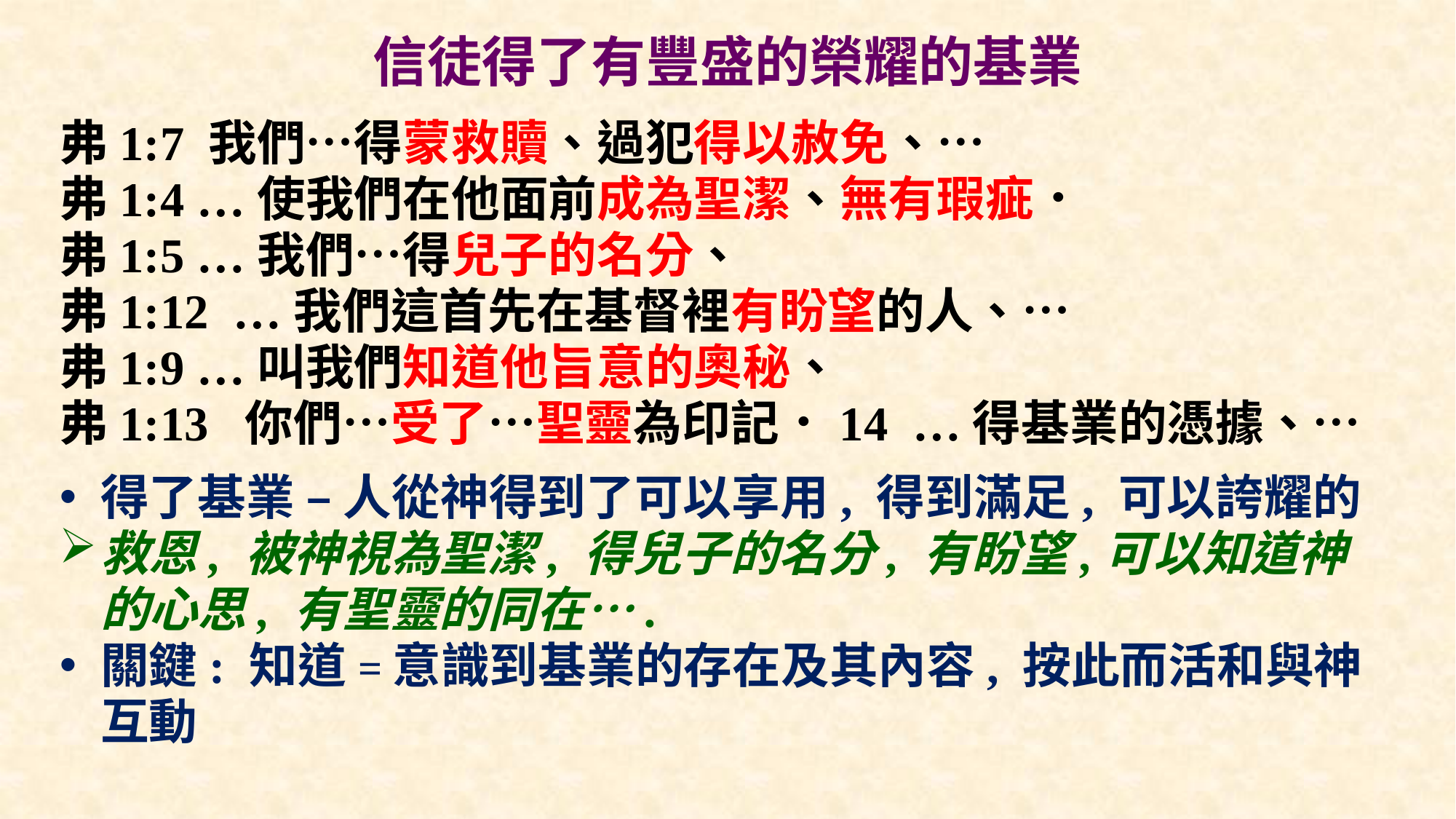

# 信徒得了有豐盛的榮耀的基業
弗1:7 我們…得蒙救贖、過犯得以赦免、…
弗1:4 …使我們在他面前成為聖潔、無有瑕疵．
弗1:5 …我們…得兒子的名分、
弗1:12  …我們這首先在基督裡有盼望的人、…
弗1:9 …叫我們知道他旨意的奧秘、
弗1:13  你們…受了…聖靈為印記．14  …得基業的憑據、…
得了基業 – 人從神得到了可以享用, 得到滿足, 可以誇耀的
救恩, 被神視為聖潔, 得兒子的名分, 有盼望,可以知道神的心思, 有聖靈的同在….
關鍵: 知道=意識到基業的存在及其內容, 按此而活和與神互動